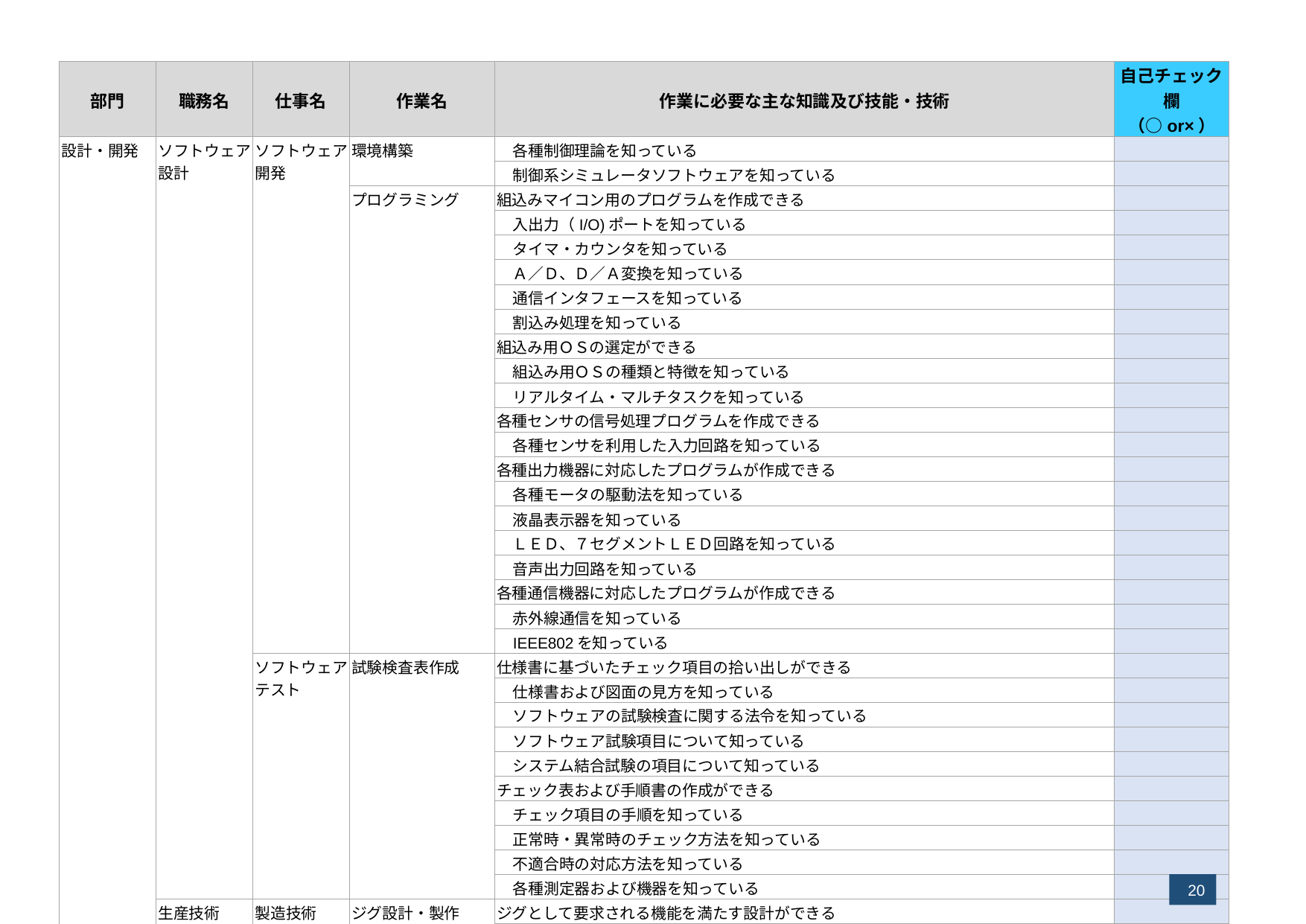

| 部門 | 職務名 | 仕事名 | 作業名 | 作業に必要な主な知識及び技能・技術 | 自己チェック欄 （○or×） |
| --- | --- | --- | --- | --- | --- |
| 設計・開発 | ソフトウェア設計 | ソフトウェア開発 | 環境構築 | 各種制御理論を知っている |  |
|  |  |  |  | 制御系シミュレータソフトウェアを知っている |  |
|  |  |  | プログラミング | 組込みマイコン用のプログラムを作成できる |  |
|  |  |  |  | 入出力（I/O)ポートを知っている |  |
|  |  |  |  | タイマ・カウンタを知っている |  |
|  |  |  |  | Ａ／Ｄ、Ｄ／Ａ変換を知っている |  |
|  |  |  |  | 通信インタフェースを知っている |  |
|  |  |  |  | 割込み処理を知っている |  |
|  |  |  |  | 組込み用ＯＳの選定ができる |  |
|  |  |  |  | 組込み用ＯＳの種類と特徴を知っている |  |
|  |  |  |  | リアルタイム・マルチタスクを知っている |  |
|  |  |  |  | 各種センサの信号処理プログラムを作成できる |  |
|  |  |  |  | 各種センサを利用した入力回路を知っている |  |
|  |  |  |  | 各種出力機器に対応したプログラムが作成できる |  |
|  |  |  |  | 各種モータの駆動法を知っている |  |
|  |  |  |  | 液晶表示器を知っている |  |
|  |  |  |  | ＬＥＤ、７セグメントＬＥＤ回路を知っている |  |
|  |  |  |  | 音声出力回路を知っている |  |
|  |  |  |  | 各種通信機器に対応したプログラムが作成できる |  |
|  |  |  |  | 赤外線通信を知っている |  |
|  |  |  |  | IEEE802を知っている |  |
|  |  | ソフトウェアテスト | 試験検査表作成 | 仕様書に基づいたチェック項目の拾い出しができる |  |
|  |  |  |  | 仕様書および図面の見方を知っている |  |
|  |  |  |  | ソフトウェアの試験検査に関する法令を知っている |  |
|  |  |  |  | ソフトウェア試験項目について知っている |  |
|  |  |  |  | システム結合試験の項目について知っている |  |
|  |  |  |  | チェック表および手順書の作成ができる |  |
|  |  |  |  | チェック項目の手順を知っている |  |
|  |  |  |  | 正常時・異常時のチェック方法を知っている |  |
|  |  |  |  | 不適合時の対応方法を知っている |  |
|  |  |  |  | 各種測定器および機器を知っている |  |
|  | 生産技術 | 製造技術 | ジグ設計・製作 | ジグとして要求される機能を満たす設計ができる |  |
|  |  |  |  | ジグの材質や特徴、設計に必要な基礎的事項を知っている |  |
20